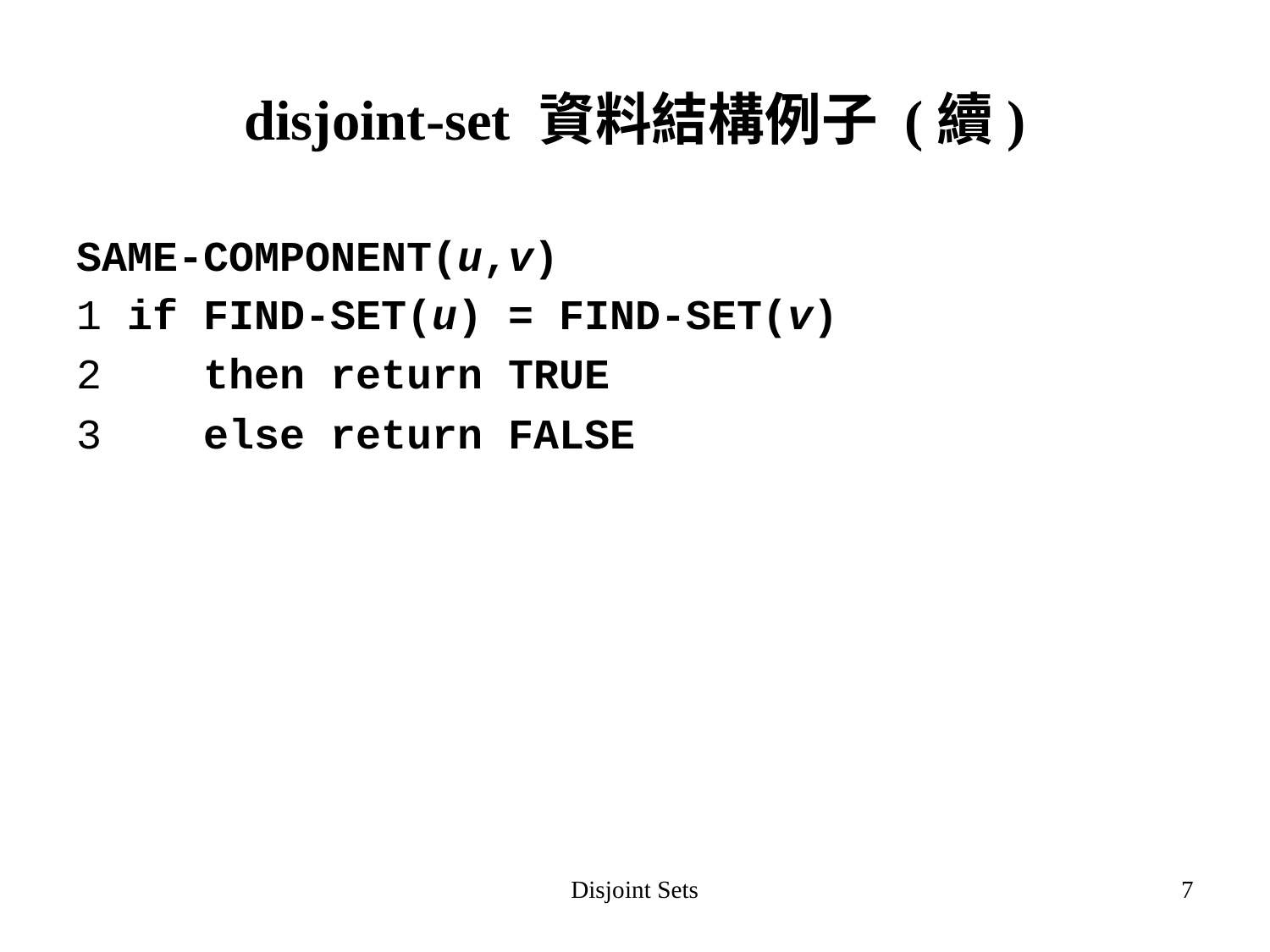

# disjoint-set 資料結構例子 (續)
SAME-COMPONENT(u,v)
1 if FIND-SET(u) = FIND-SET(v)
2    then return TRUE
3    else return FALSE

Disjoint Sets
7